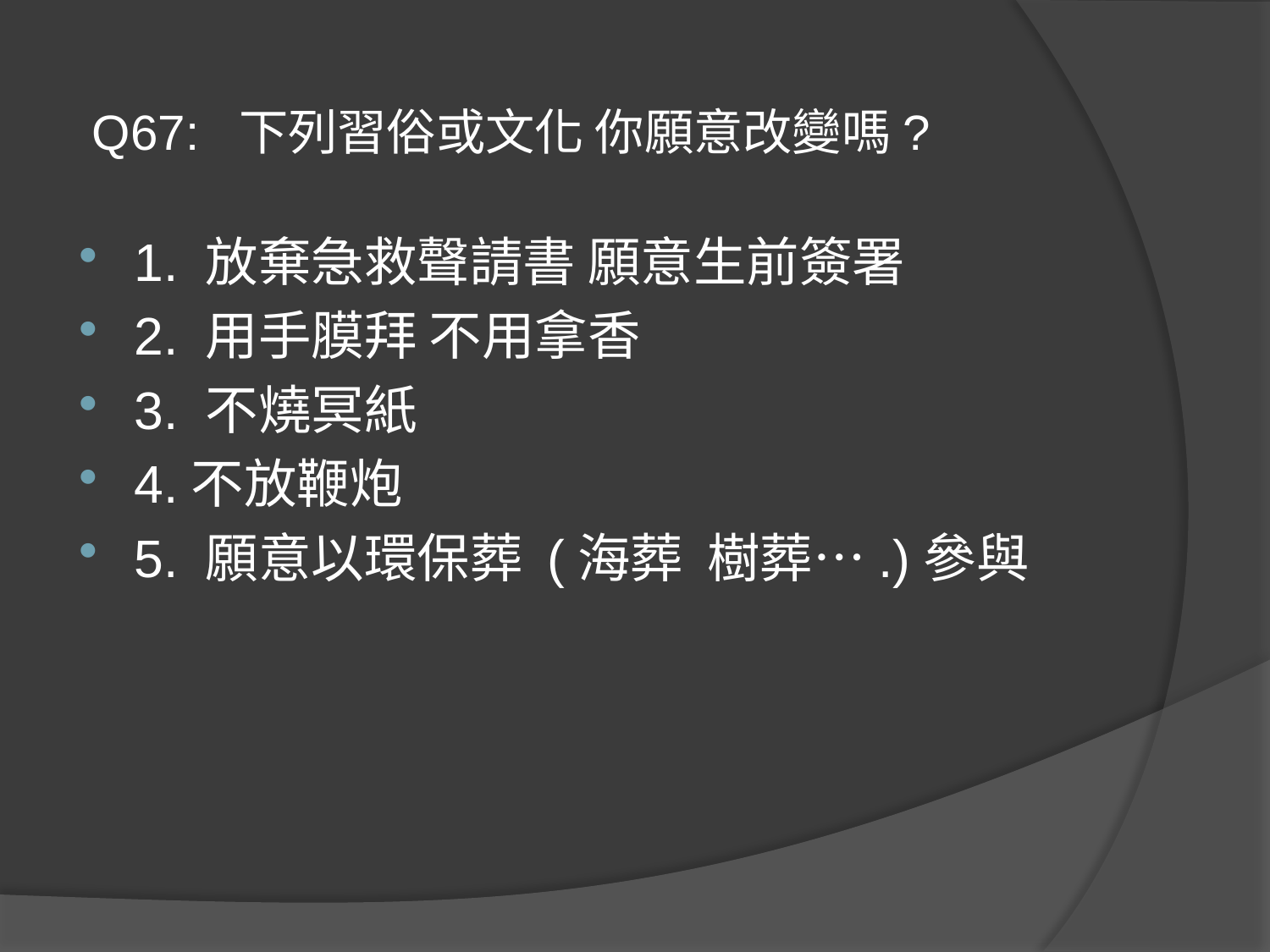

# Q67:  下列習俗或文化 你願意改變嗎?
1. 放棄急救聲請書 願意生前簽署
2. 用手膜拜 不用拿香
3. 不燒冥紙
4.不放鞭炮
5. 願意以環保葬 (海葬  樹葬….)參與